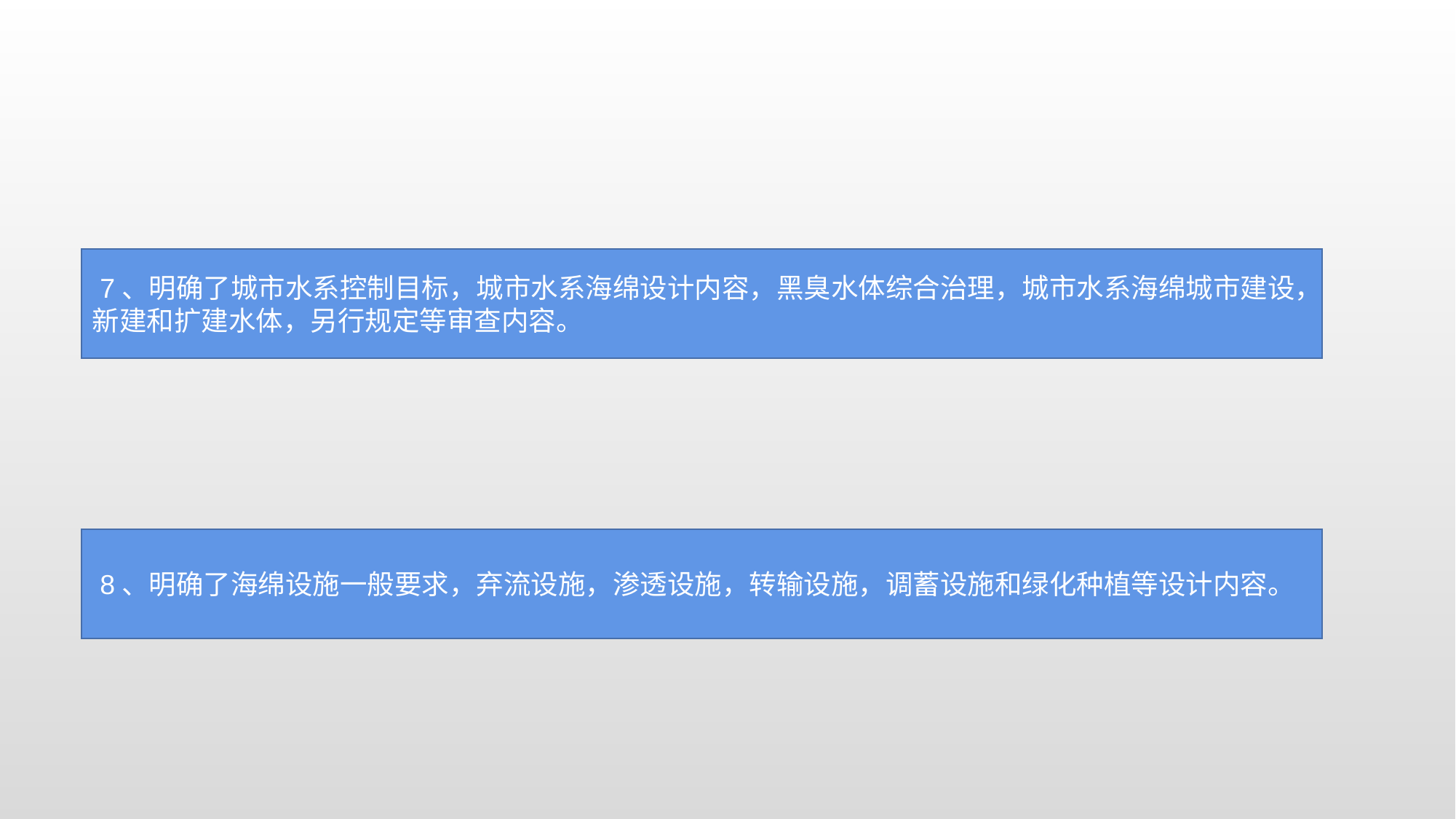

7、明确了城市水系控制目标，城市水系海绵设计内容，黑臭水体综合治理，城市水系海绵城市建设，新建和扩建水体，另行规定等审查内容。
 8、明确了海绵设施一般要求，弃流设施，渗透设施，转输设施，调蓄设施和绿化种植等设计内容。